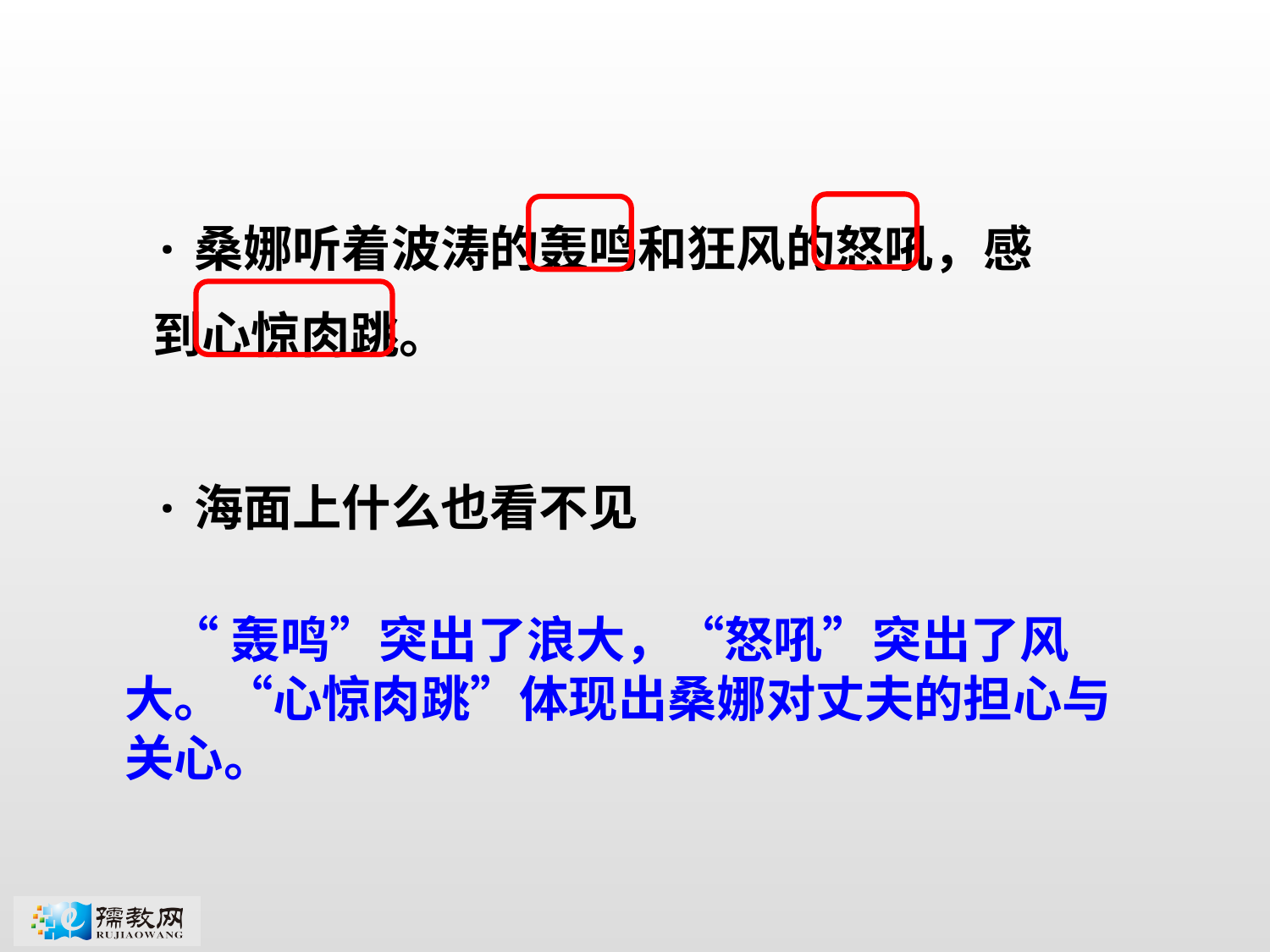

·桑娜听着波涛的轰鸣和狂风的怒吼，感到心惊肉跳。

·海面上什么也看不见

    “轰鸣”突出了浪大，“怒吼”突出了风大。“心惊肉跳”体现出桑娜对丈夫的担心与关心。